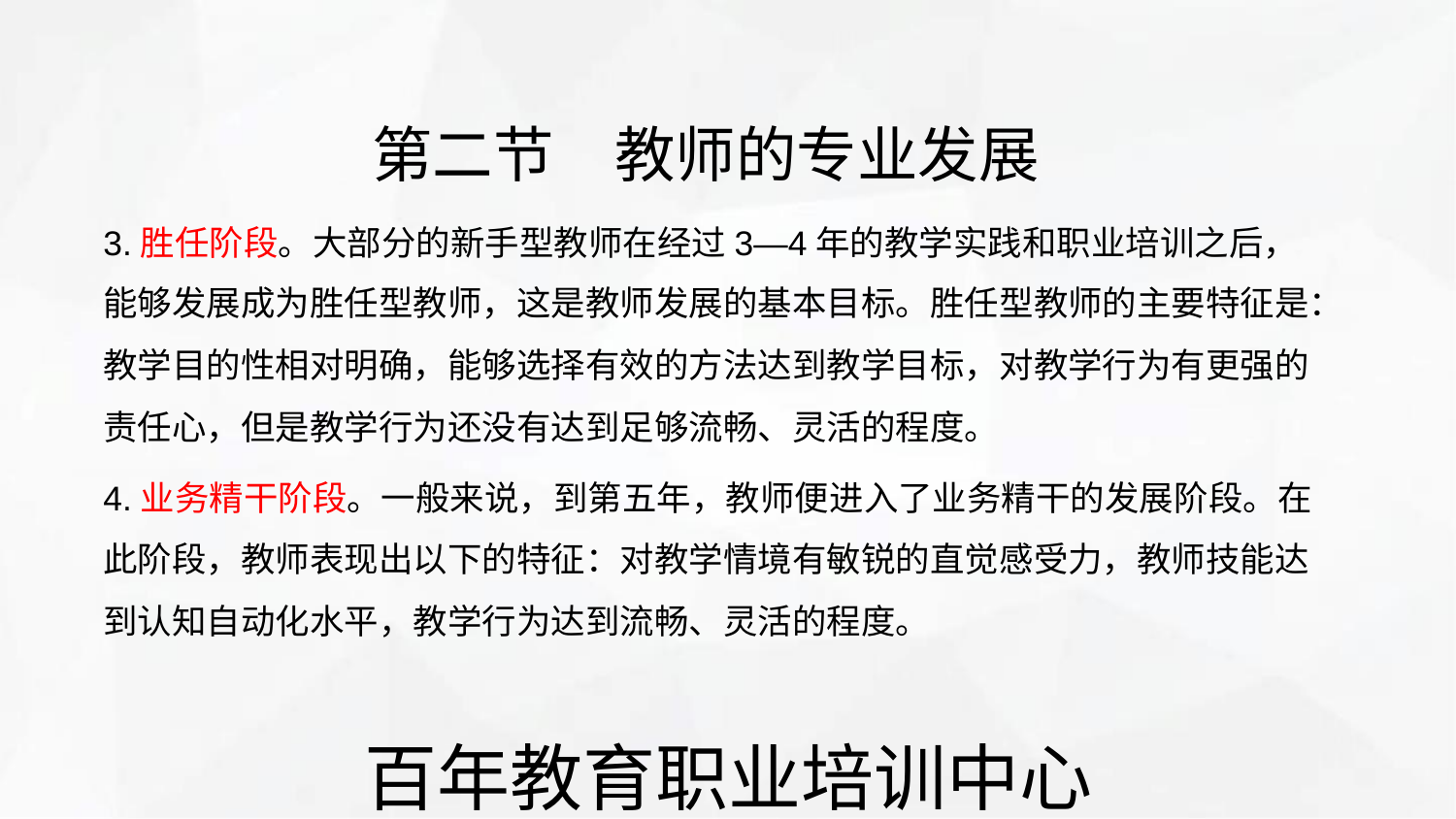

第二节　教师的专业发展
3.胜任阶段。大部分的新手型教师在经过3—4年的教学实践和职业培训之后，
能够发展成为胜任型教师，这是教师发展的基本目标。胜任型教师的主要特征是：
教学目的性相对明确，能够选择有效的方法达到教学目标，对教学行为有更强的
责任心，但是教学行为还没有达到足够流畅、灵活的程度。
4.业务精干阶段。一般来说，到第五年，教师便进入了业务精干的发展阶段。在
此阶段，教师表现出以下的特征：对教学情境有敏锐的直觉感受力，教师技能达
到认知自动化水平，教学行为达到流畅、灵活的程度。
百年教育职业培训中心